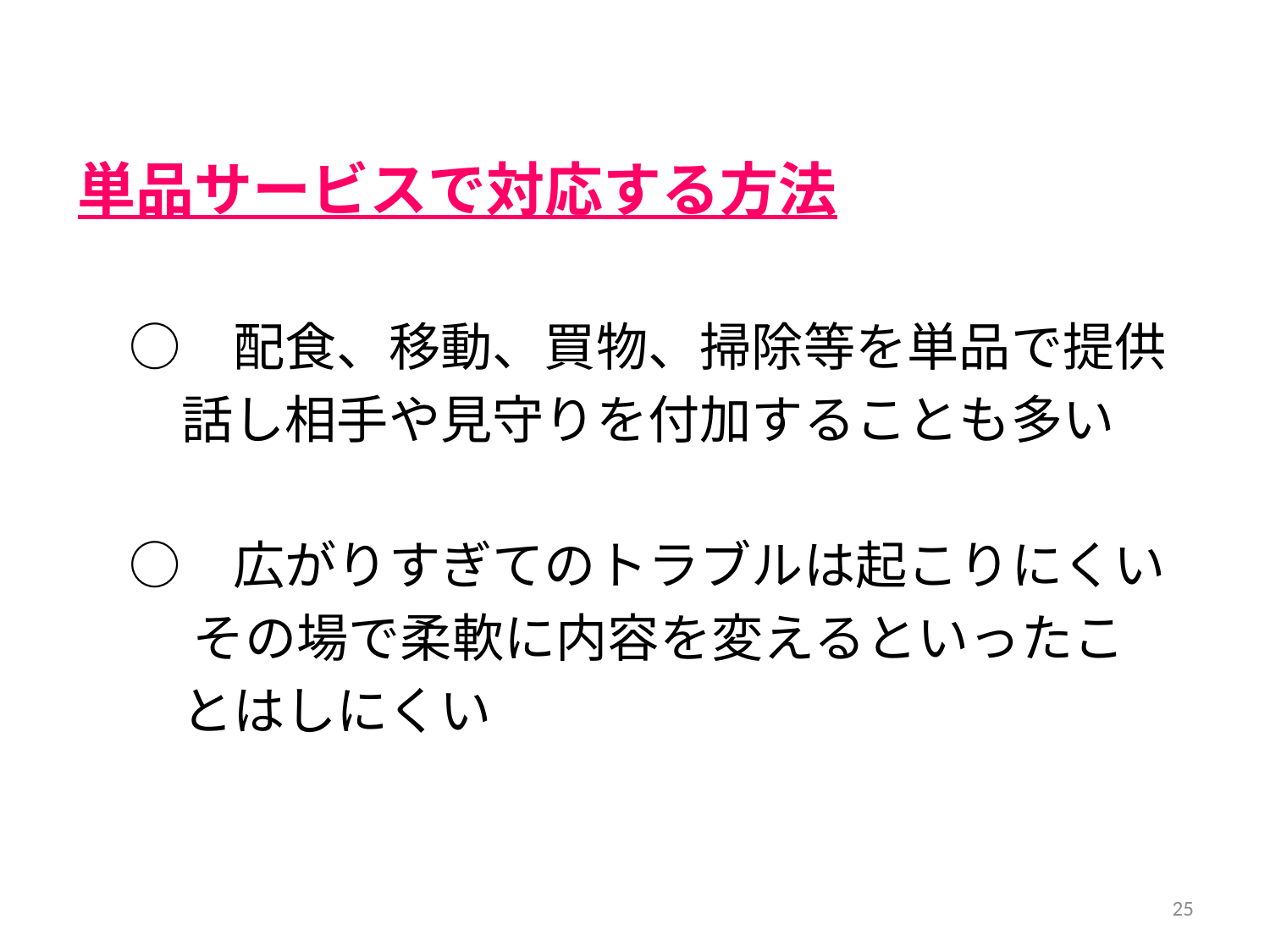

単品サービスで対応する方法

　○　配食、移動、買物、掃除等を単品で提供
　　話し相手や見守りを付加することも多い

　○　広がりすぎてのトラブルは起こりにくい
　　 その場で柔軟に内容を変えるといったこ
　　とはしにくい
25